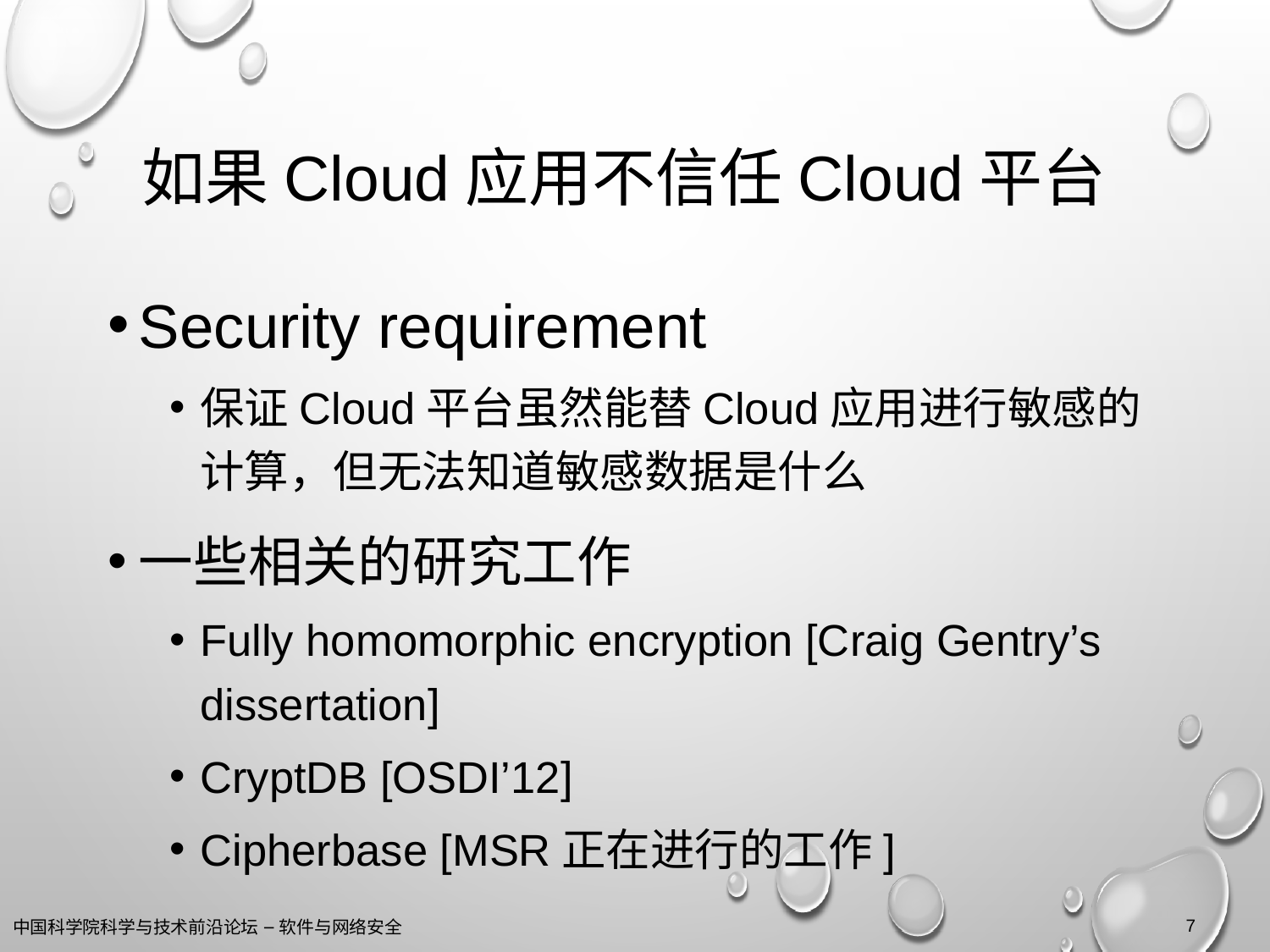

# 如果Cloud应用不信任Cloud平台
Security requirement
保证Cloud平台虽然能替Cloud应用进行敏感的计算，但无法知道敏感数据是什么
一些相关的研究工作
Fully homomorphic encryption [Craig Gentry’s dissertation]
CryptDB [OSDI’12]
Cipherbase [MSR正在进行的工作]

7
中国科学院科学与技术前沿论坛 – 软件与网络安全